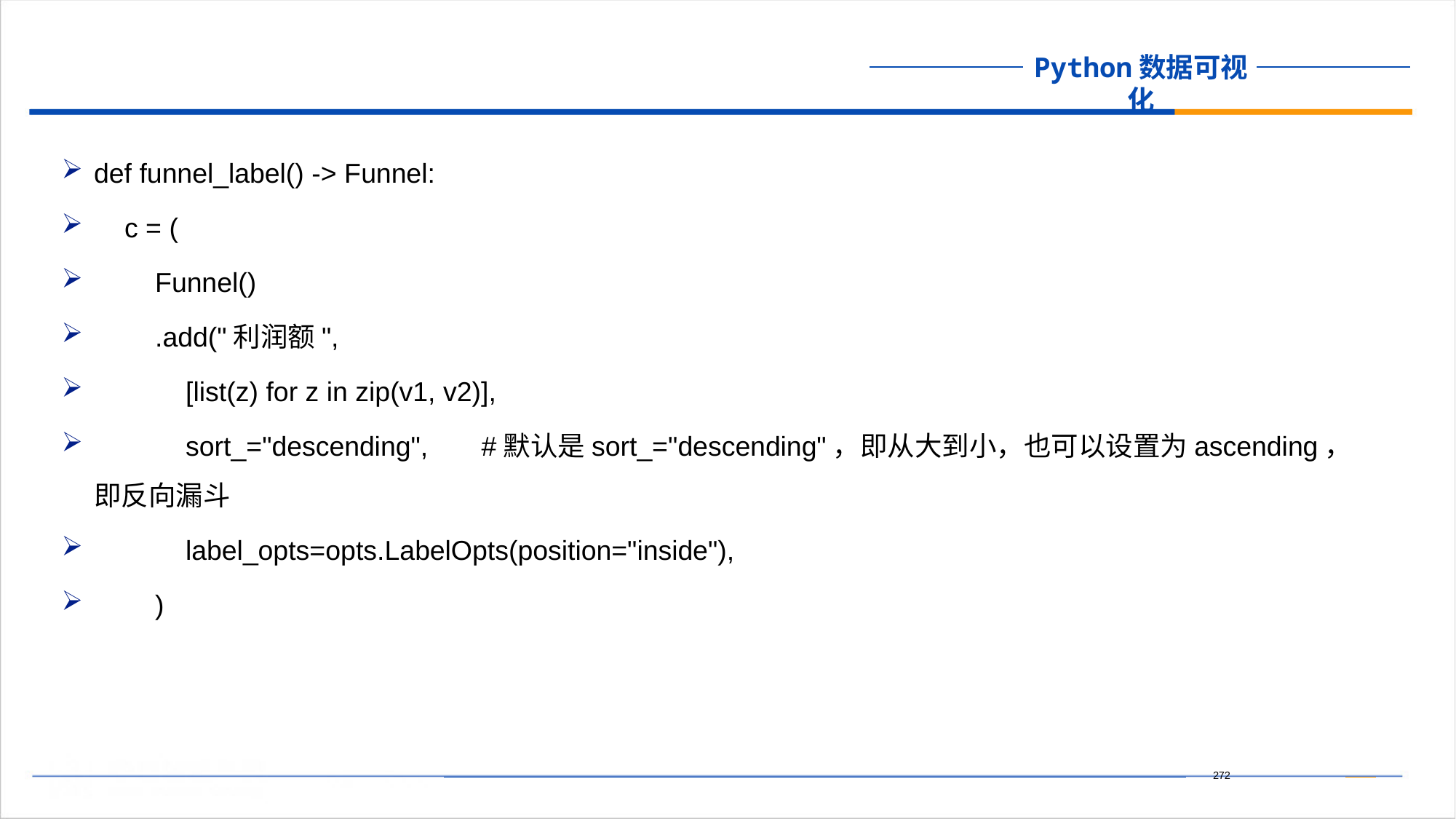

def funnel_label() -> Funnel:
    c = (
        Funnel()
        .add("利润额",
            [list(z) for z in zip(v1, v2)],
            sort_="descending",       #默认是sort_="descending"，即从大到小，也可以设置为ascending，即反向漏斗
            label_opts=opts.LabelOpts(position="inside"),
        )